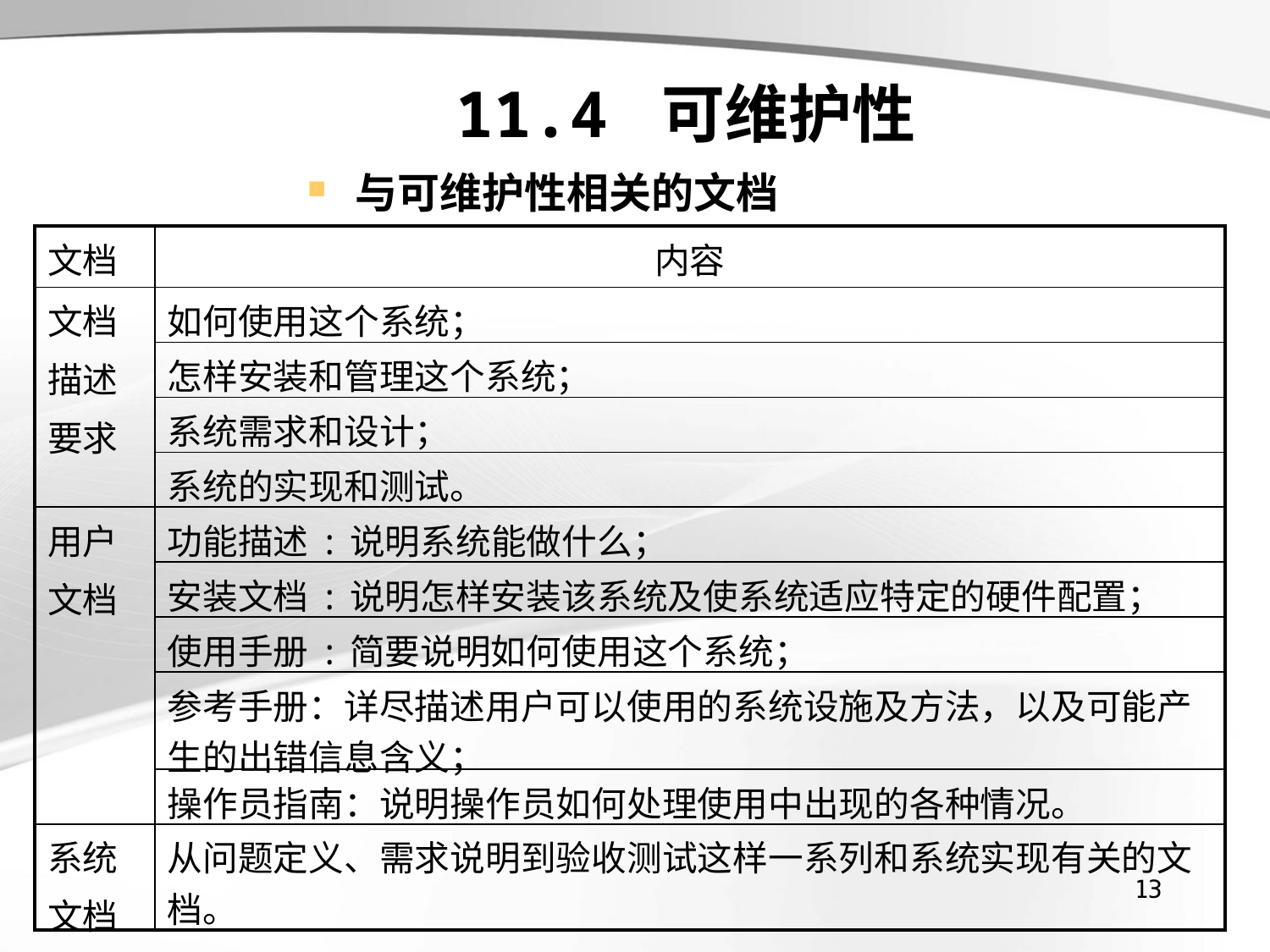

# 11.4 可维护性
与可维护性相关的文档
| 文档 | 内容 |
| --- | --- |
| 文档 描述 要求 | 如何使用这个系统； |
|  | 怎样安装和管理这个系统； |
|  | 系统需求和设计； |
|  | 系统的实现和测试。 |
| 用户 文档 | 功能描述:说明系统能做什么； |
|  | 安装文档:说明怎样安装该系统及使系统适应特定的硬件配置； |
|  | 使用手册:简要说明如何使用这个系统； |
|  | 参考手册：详尽描述用户可以使用的系统设施及方法，以及可能产生的出错信息含义； |
|  | 操作员指南：说明操作员如何处理使用中出现的各种情况。 |
| 系统 文档 | 从问题定义、需求说明到验收测试这样一系列和系统实现有关的文档。 |
13